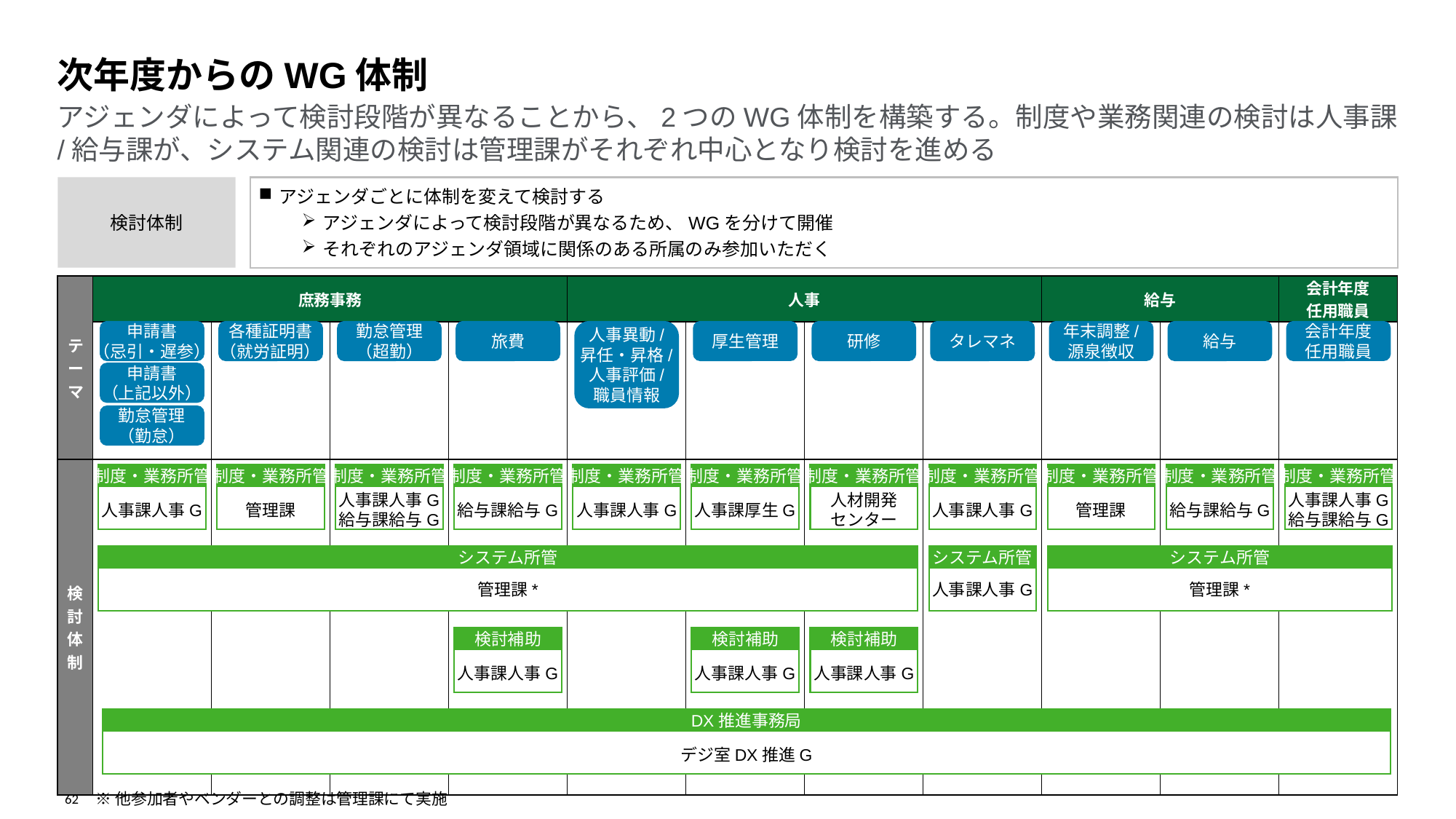

次年度からのWG体制
# アジェンダによって検討段階が異なることから、2つのWG体制を構築する。制度や業務関連の検討は人事課/給与課が、システム関連の検討は管理課がそれぞれ中心となり検討を進める
検討体制
アジェンダごとに体制を変えて検討する
アジェンダによって検討段階が異なるため、WGを分けて開催
それぞれのアジェンダ領域に関係のある所属のみ参加いただく
| テーマ | 庶務事務 |  |  |  | 人事 |  |  |  | 給与 |  | 会計年度 任用職員 |
| --- | --- | --- | --- | --- | --- | --- | --- | --- | --- | --- | --- |
|  |  |  |  |  |  |  |  |  |  |  |  |
| 検討体制 |  |  |  |  |  |  |  |  |  |  |  |
申請書
（忌引・遅参）
各種証明書
（就労証明）
勤怠管理
（超勤）
旅費
人事異動/
昇任・昇格/
人事評価/
職員情報
厚生管理
研修
タレマネ
年末調整/
源泉徴収
給与
会計年度
任用職員
申請書
（上記以外）
勤怠管理
（勤怠）
制度・業務所管
人事課人事G
制度・業務所管
管理課
制度・業務所管
人事課人事G
給与課給与G
制度・業務所管
給与課給与G
制度・業務所管
人事課人事G
制度・業務所管
人事課厚生G
制度・業務所管
人材開発
センター
制度・業務所管
人事課人事G
制度・業務所管
管理課
制度・業務所管
給与課給与G
制度・業務所管
人事課人事G
給与課給与G
システム所管
管理課*
システム所管
人事課人事G
システム所管
管理課*
検討補助
人事課人事G
検討補助
人事課人事G
検討補助
人事課人事G
DX推進事務局
デジ室DX推進G
62
※他参加者やベンダーとの調整は管理課にて実施